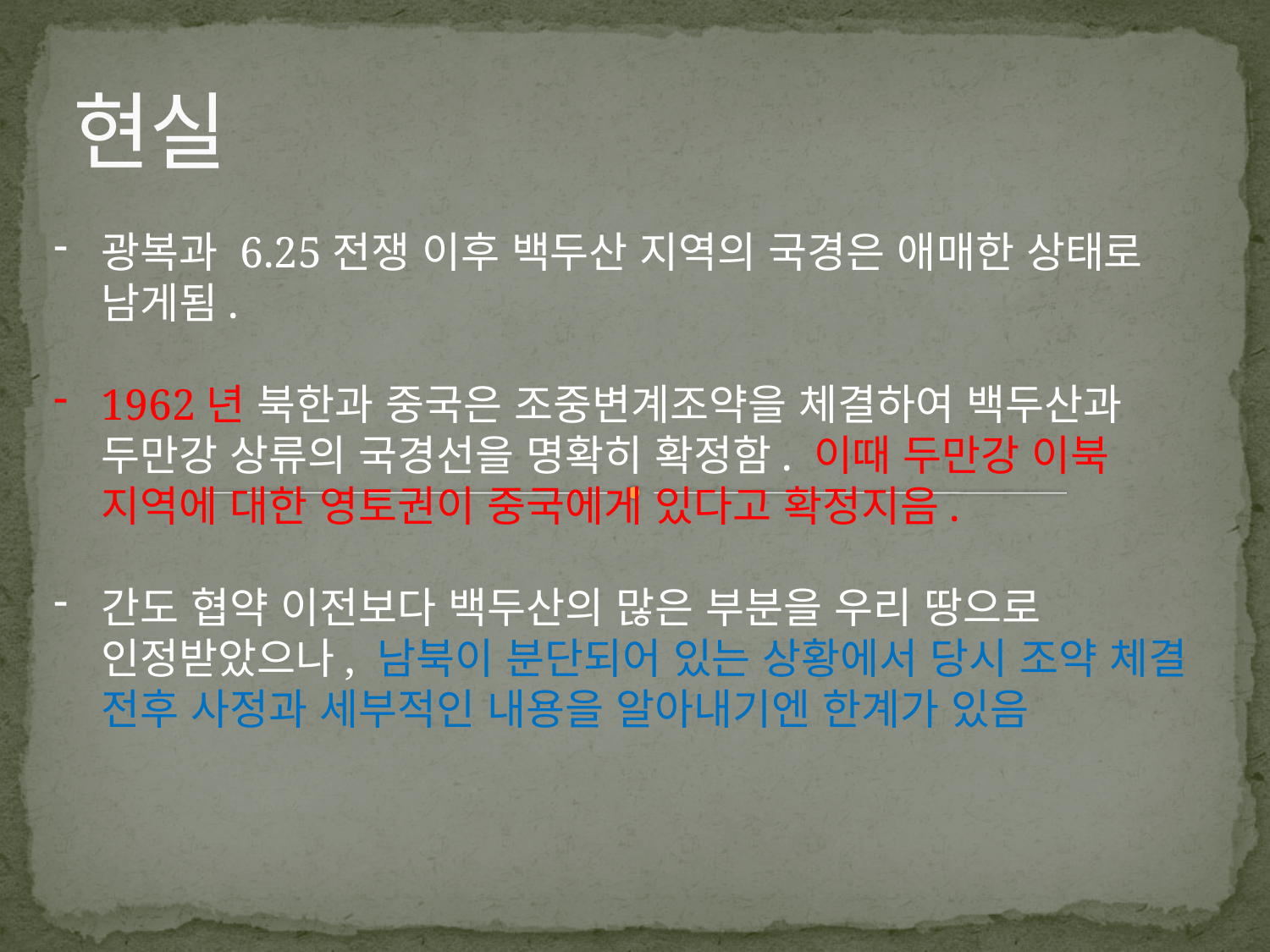

# 현실
광복과 6.25전쟁 이후 백두산 지역의 국경은 애매한 상태로 남게됨.

1962년 북한과 중국은 조중변계조약을 체결하여 백두산과 두만강 상류의 국경선을 명확히 확정함. 이때 두만강 이북 지역에 대한 영토권이 중국에게 있다고 확정지음.

간도 협약 이전보다 백두산의 많은 부분을 우리 땅으로 인정받았으나, 남북이 분단되어 있는 상황에서 당시 조약 체결 전후 사정과 세부적인 내용을 알아내기엔 한계가 있음